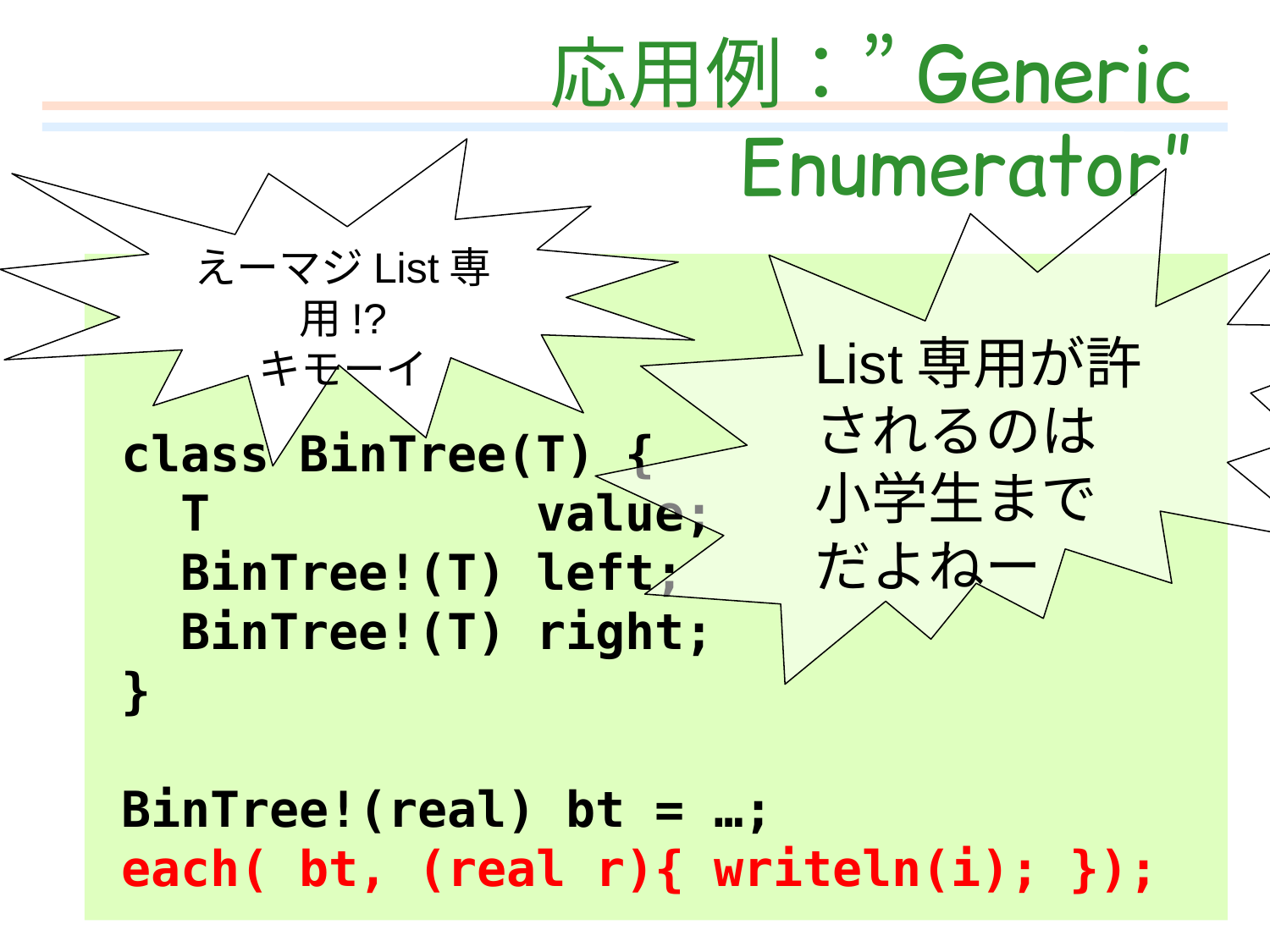

# 応用例：”Generic Enumerator”
えーマジList専用!?
キモーイ
List専用が許されるのは小学生までだよねー

class BinTree(T) {
  T           value;
  BinTree!(T) left;
  BinTree!(T) right;
}

BinTree!(real) bt = …;
each( bt, (real r){ writeln(i); });